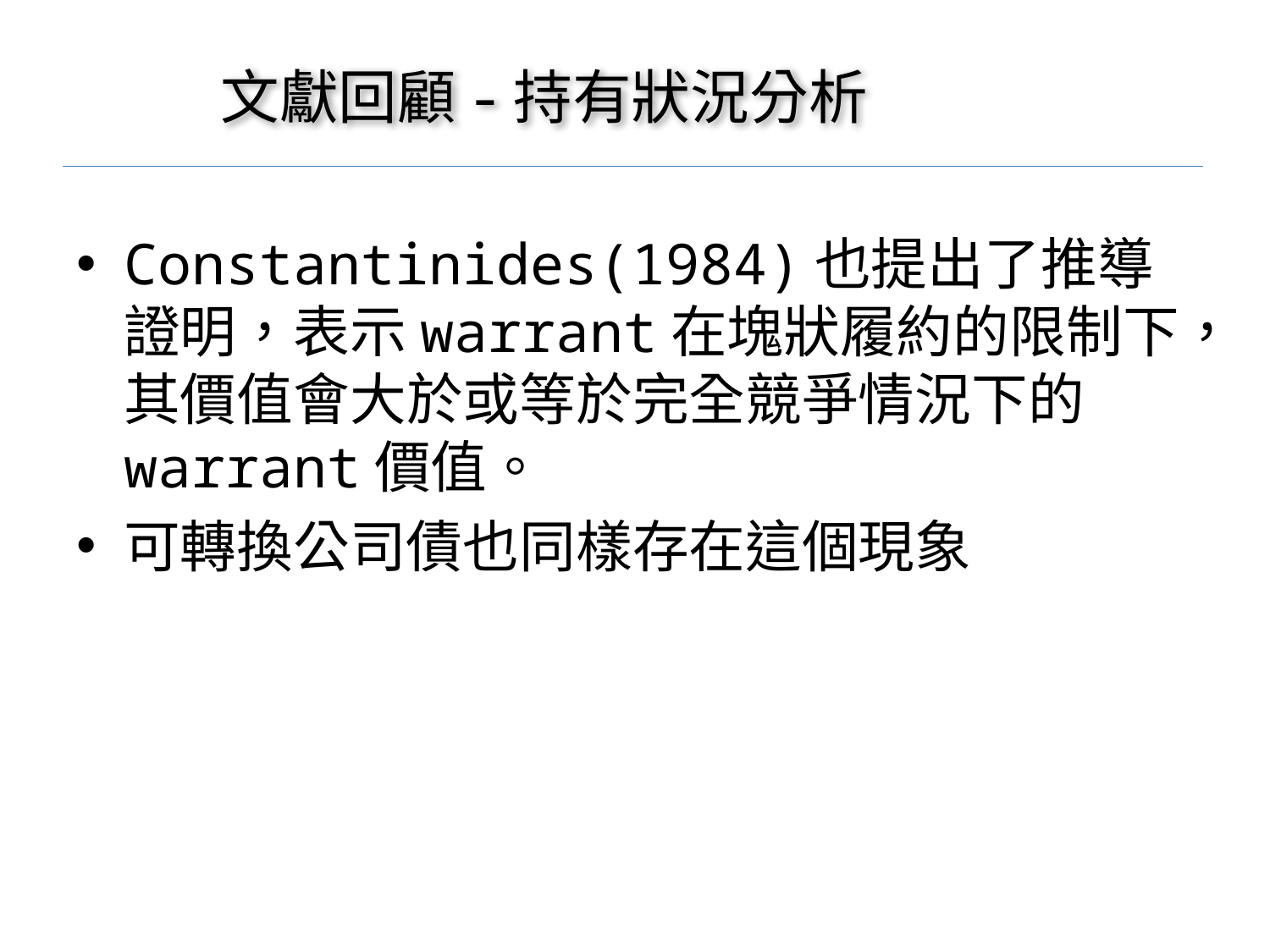

文獻回顧-持有狀況分析
Constantinides(1984)也提出了推導證明，表示warrant在塊狀履約的限制下，其價值會大於或等於完全競爭情況下的warrant價值。
可轉換公司債也同樣存在這個現象